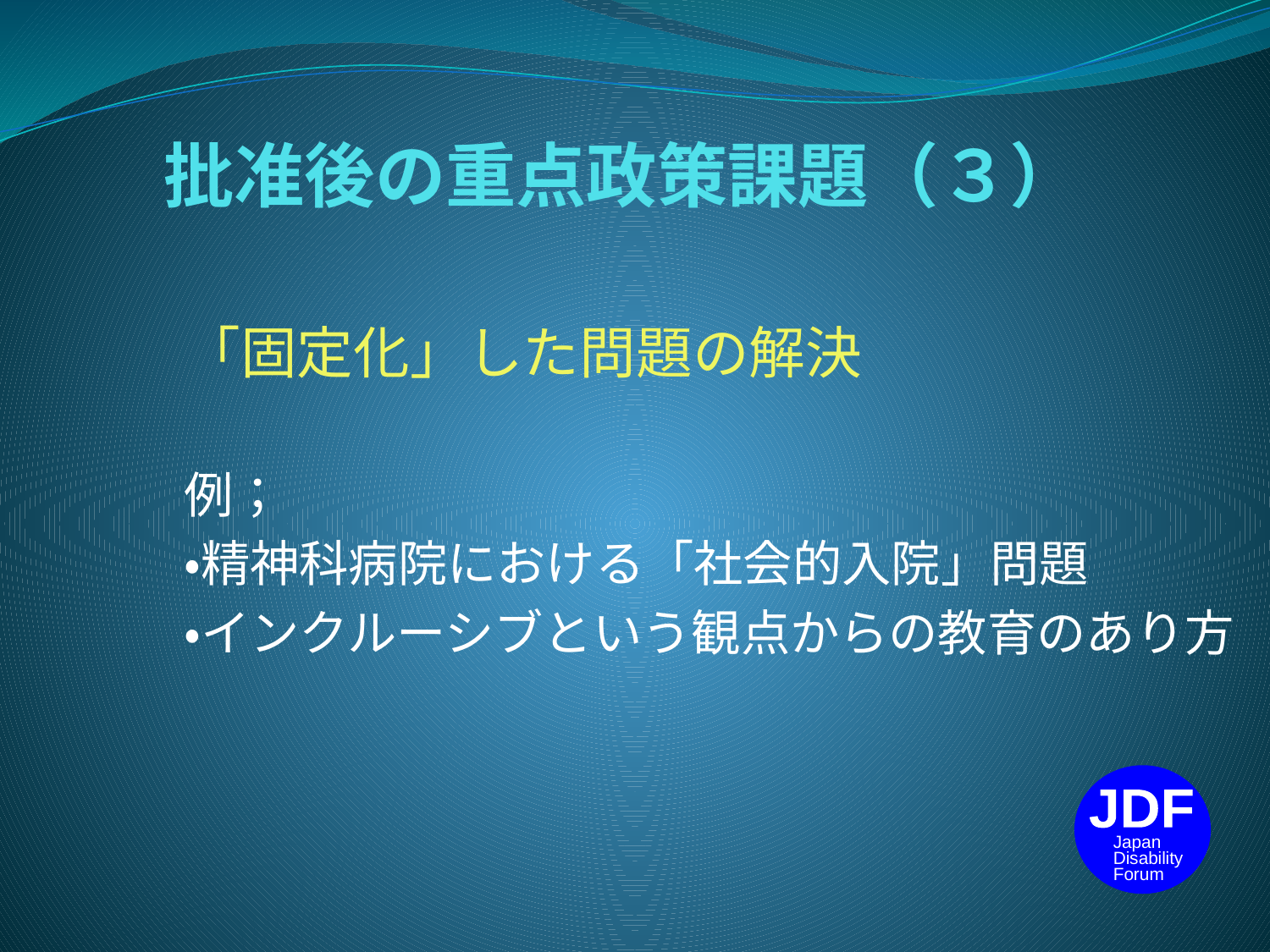

# 批准後の重点政策課題（３）
「固定化」した問題の解決

例；
・精神科病院における「社会的入院」問題
・インクルーシブという観点からの教育のあり方

JDF
Japan Disability
Forum